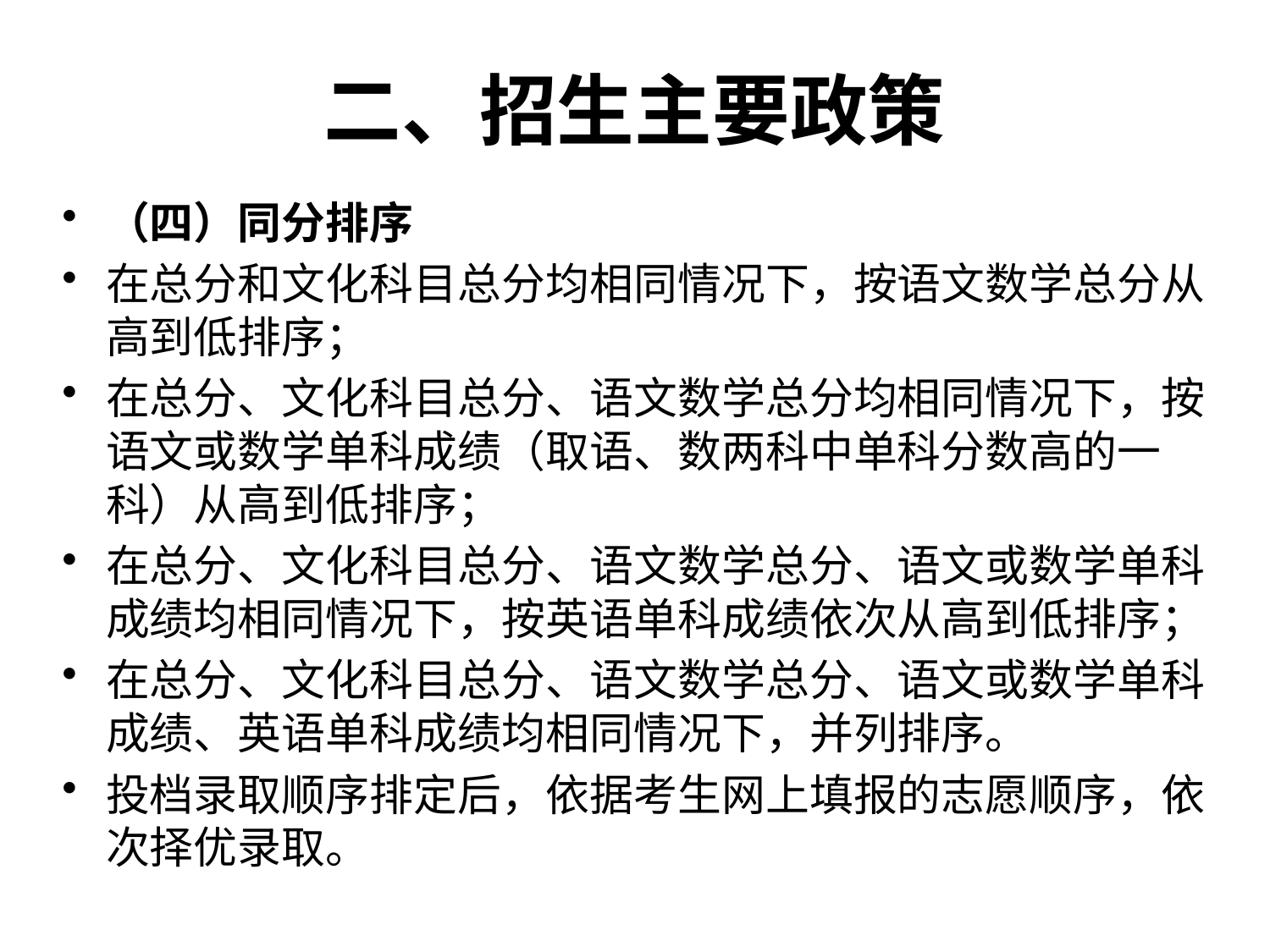

# 二、招生主要政策
（四）同分排序
在总分和文化科目总分均相同情况下，按语文数学总分从高到低排序；
在总分、文化科目总分、语文数学总分均相同情况下，按语文或数学单科成绩（取语、数两科中单科分数高的一科）从高到低排序；
在总分、文化科目总分、语文数学总分、语文或数学单科成绩均相同情况下，按英语单科成绩依次从高到低排序；
在总分、文化科目总分、语文数学总分、语文或数学单科成绩、英语单科成绩均相同情况下，并列排序。
投档录取顺序排定后，依据考生网上填报的志愿顺序，依次择优录取。